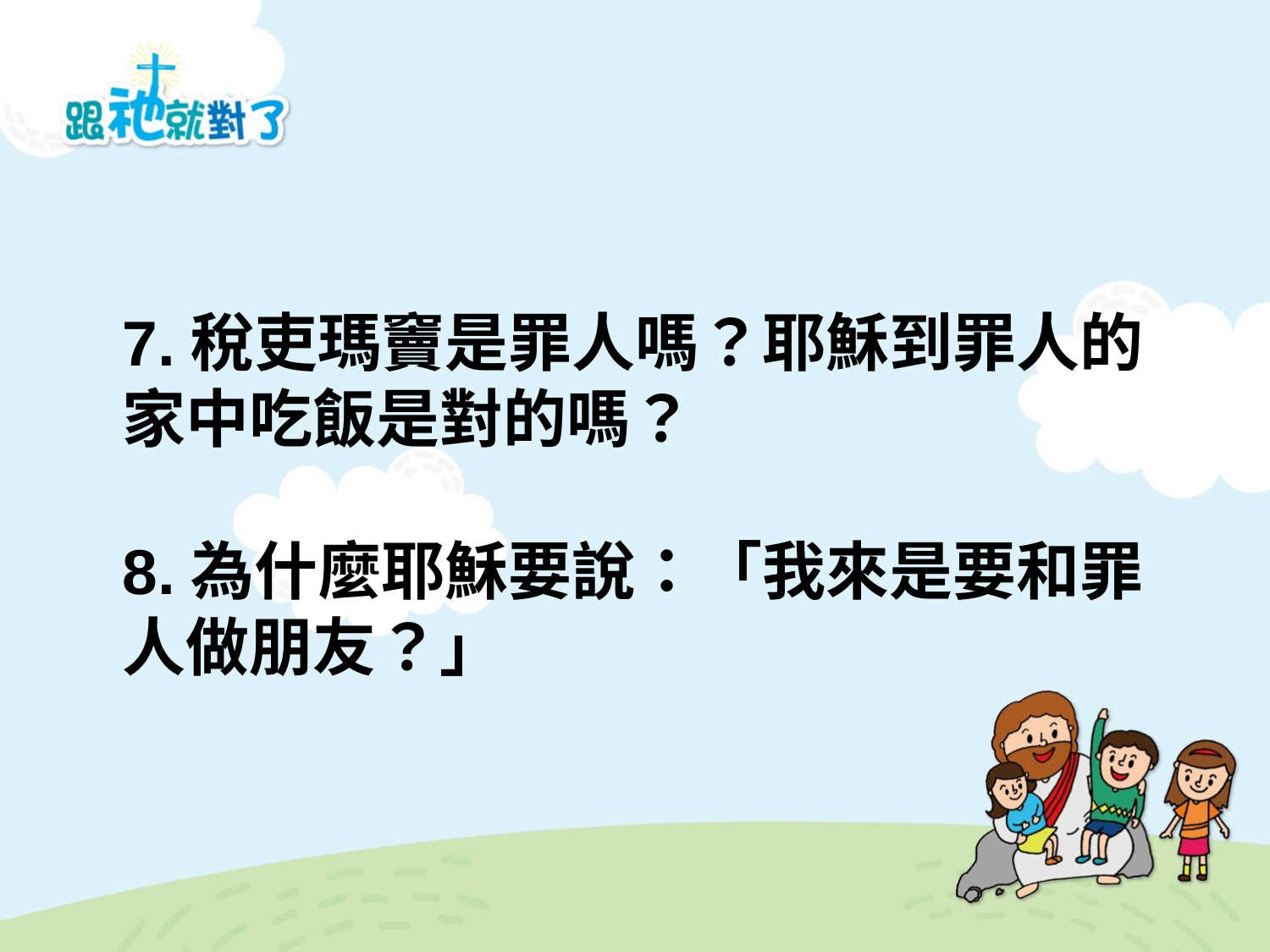

7.稅吏瑪竇是罪人嗎？耶穌到罪人的家中吃飯是對的嗎？

8.為什麼耶穌要說：「我來是要和罪人做朋友？」